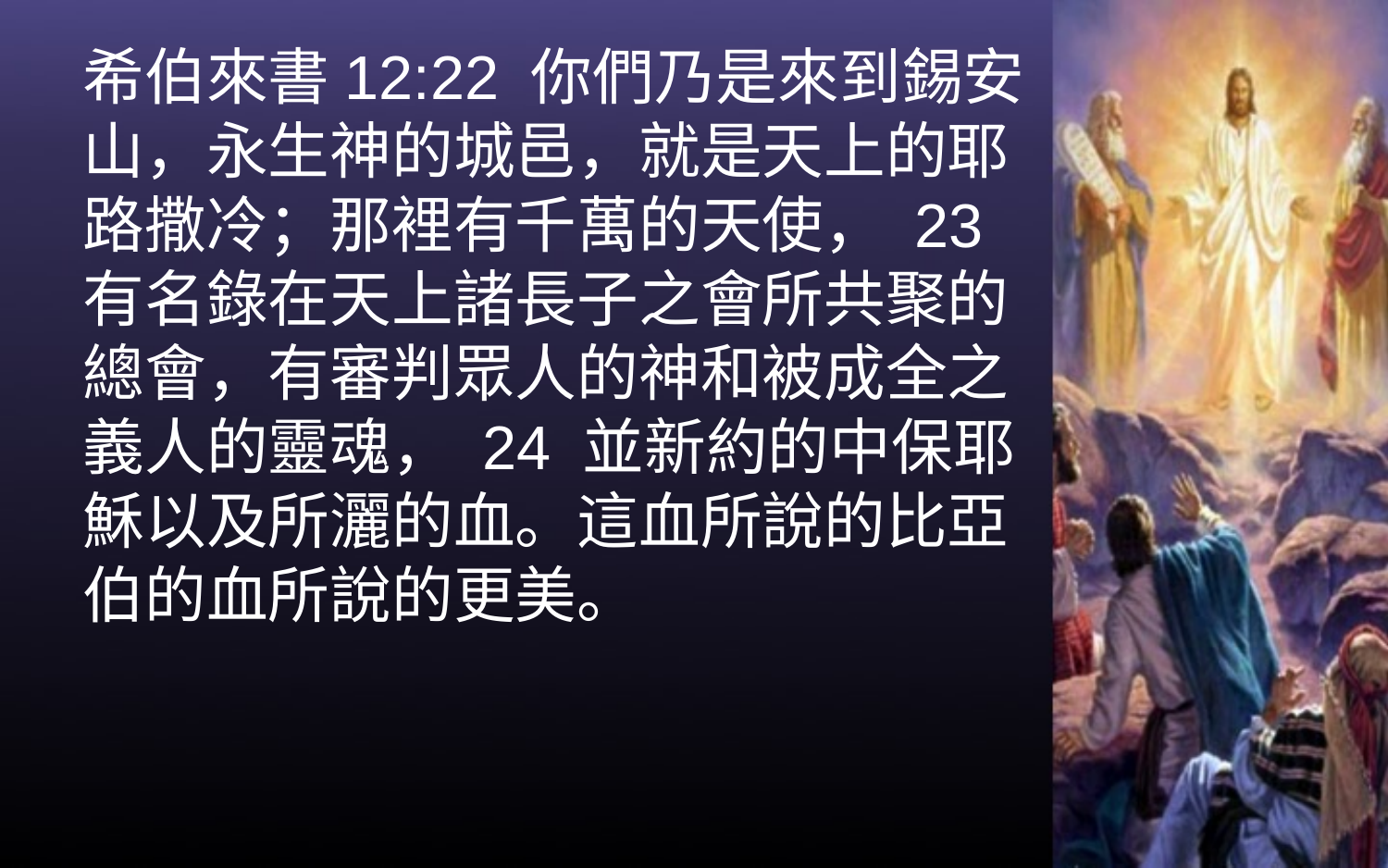

希伯來書12:22 你們乃是來到錫安山，永生神的城邑，就是天上的耶路撒冷；那裡有千萬的天使， 23 有名錄在天上諸長子之會所共聚的總會，有審判眾人的神和被成全之義人的靈魂， 24 並新約的中保耶穌以及所灑的血。這血所說的比亞伯的血所說的更美。